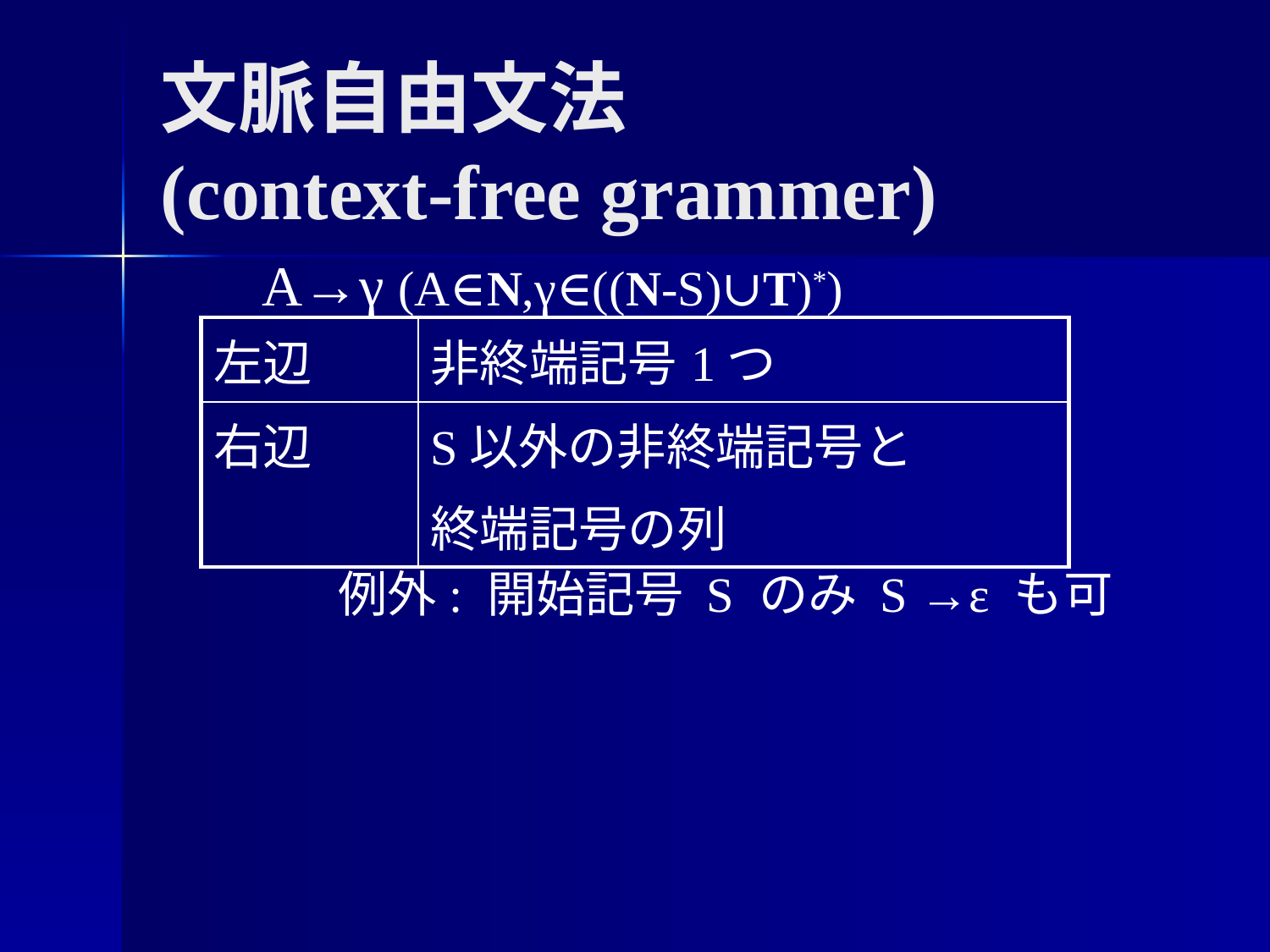

# 文脈自由文法 (context-free grammer)
A→γ (A∈N,γ∈((N-S)∪T)*)
| 左辺 | 非終端記号1つ |
| --- | --- |
| 右辺 | S以外の非終端記号と 終端記号の列 |
例外: 開始記号 S のみ S →ε も可